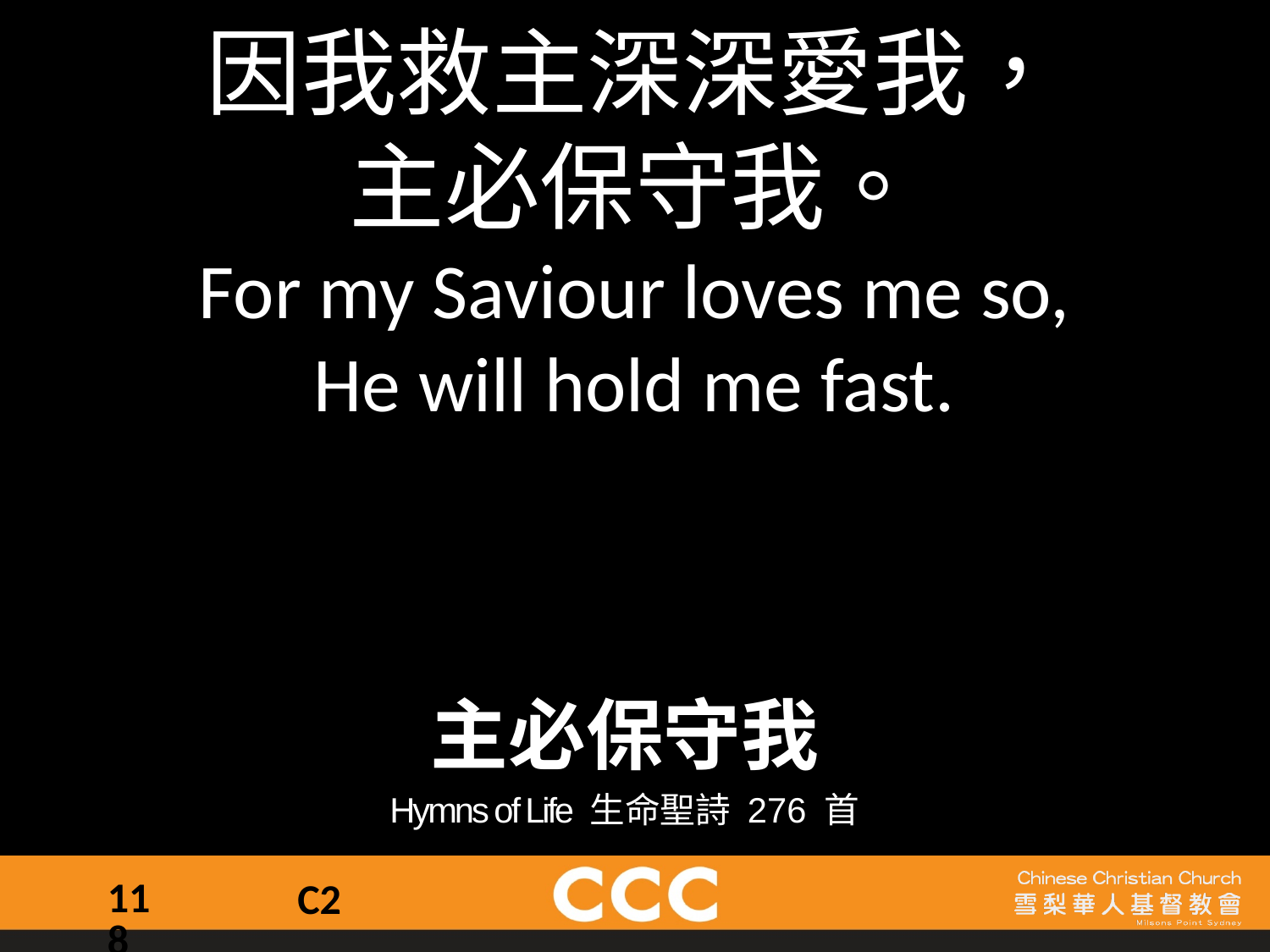

因我救主深深愛我，
主必保守我。
For my Saviour loves me so,
He will hold me fast.
主必保守我
Hymns of Life 生命聖詩 276 首
118
C2